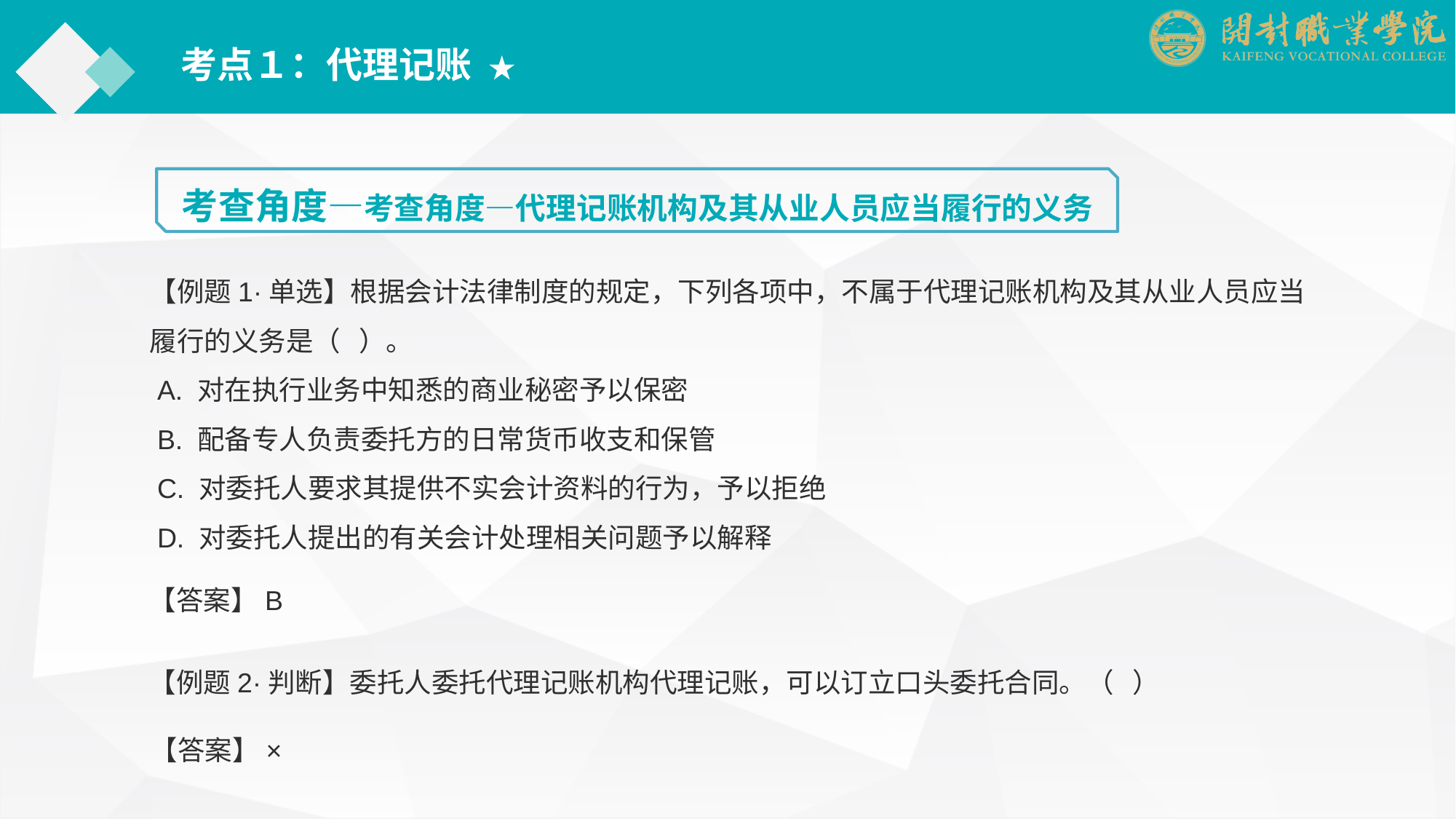

考点１：代理记账  ★

考查角度—考查角度—代理记账机构及其从业人员应当履行的义务
【例题1·单选】根据会计法律制度的规定，下列各项中，不属于代理记账机构及其从业人员应当履行的义务是（   ）。
 A. 对在执行业务中知悉的商业秘密予以保密
 B. 配备专人负责委托方的日常货币收支和保管
 C. 对委托人要求其提供不实会计资料的行为，予以拒绝
 D. 对委托人提出的有关会计处理相关问题予以解释
【答案】B
【例题2·判断】委托人委托代理记账机构代理记账，可以订立口头委托合同。（   ）
【答案】×